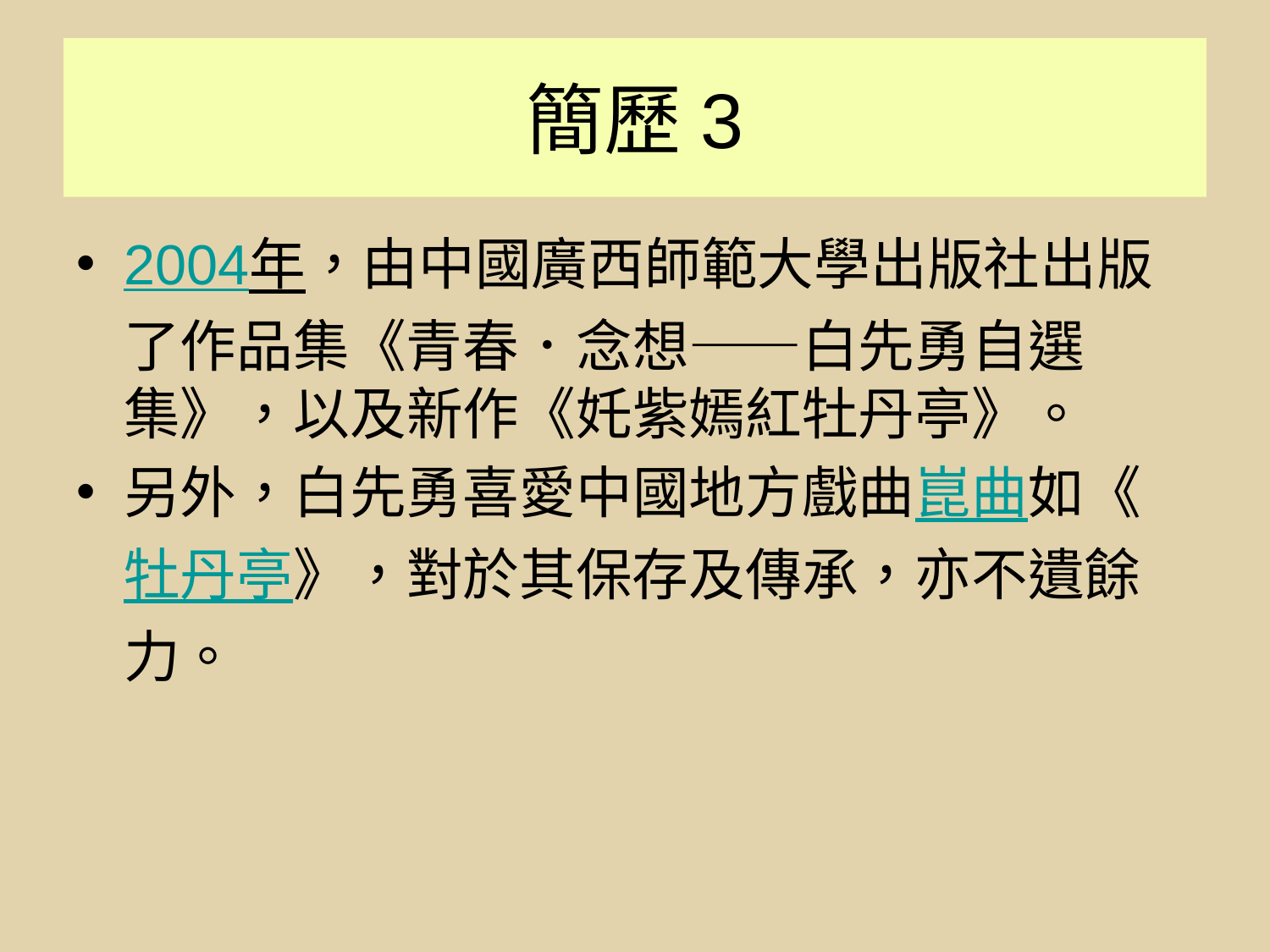

# 簡歷3
2004年，由中國廣西師範大學出版社出版了作品集《青春．念想——白先勇自選集》，以及新作《奼紫嫣紅牡丹亭》。
另外，白先勇喜愛中國地方戲曲崑曲如《牡丹亭》，對於其保存及傳承，亦不遺餘力。